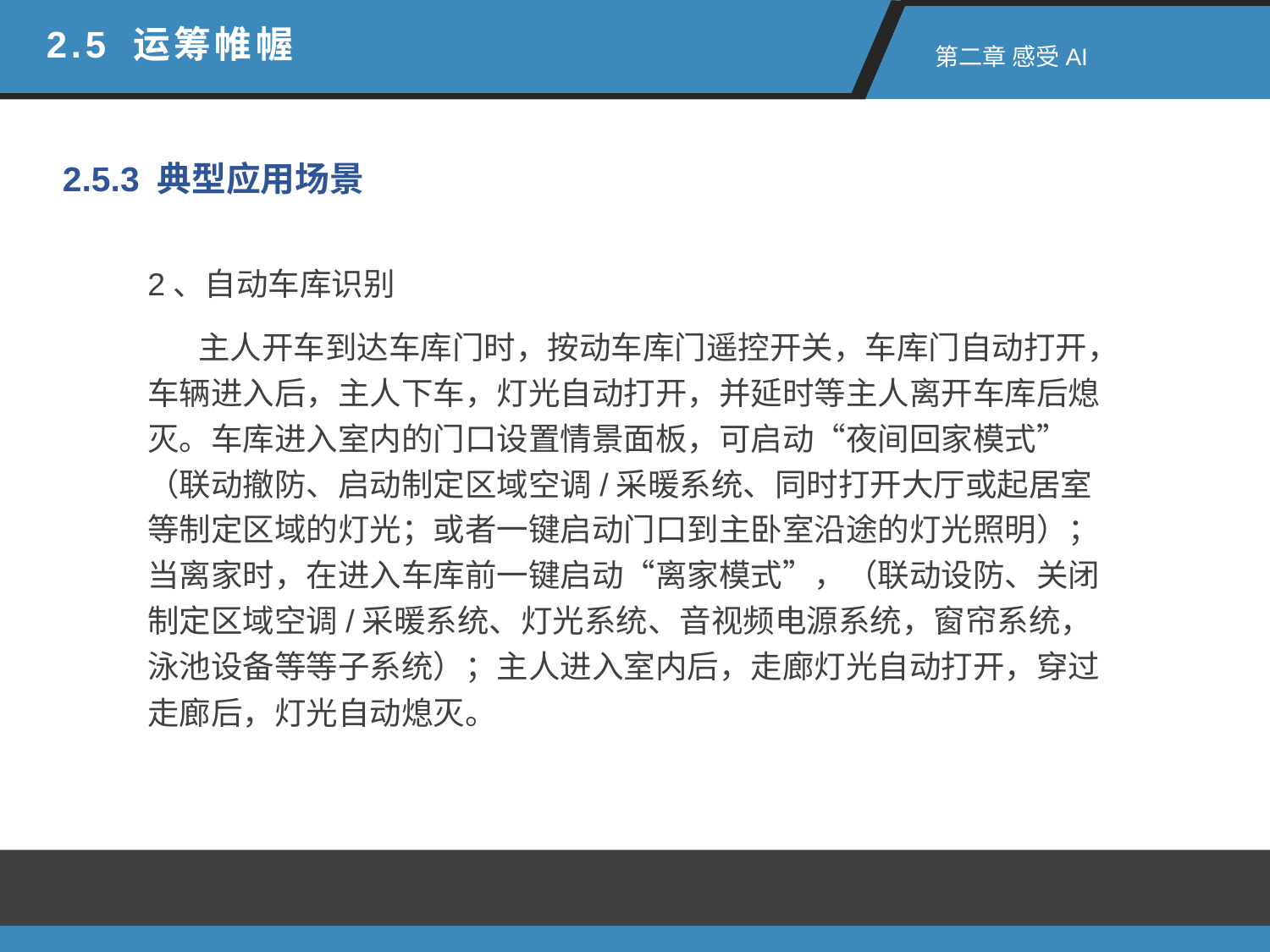

2.5 运筹帷幄
  第二章 感受AI
2.5.3 典型应用场景

2、自动车库识别
      主人开车到达车库门时，按动车库门遥控开关，车库门自动打开，车辆进入后，主人下车，灯光自动打开，并延时等主人离开车库后熄灭。车库进入室内的门口设置情景面板，可启动“夜间回家模式”（联动撤防、启动制定区域空调/采暖系统、同时打开大厅或起居室等制定区域的灯光；或者一键启动门口到主卧室沿途的灯光照明）；当离家时，在进入车库前一键启动“离家模式”，（联动设防、关闭制定区域空调/采暖系统、灯光系统、音视频电源系统，窗帘系统，泳池设备等等子系统）；主人进入室内后，走廊灯光自动打开，穿过走廊后，灯光自动熄灭。